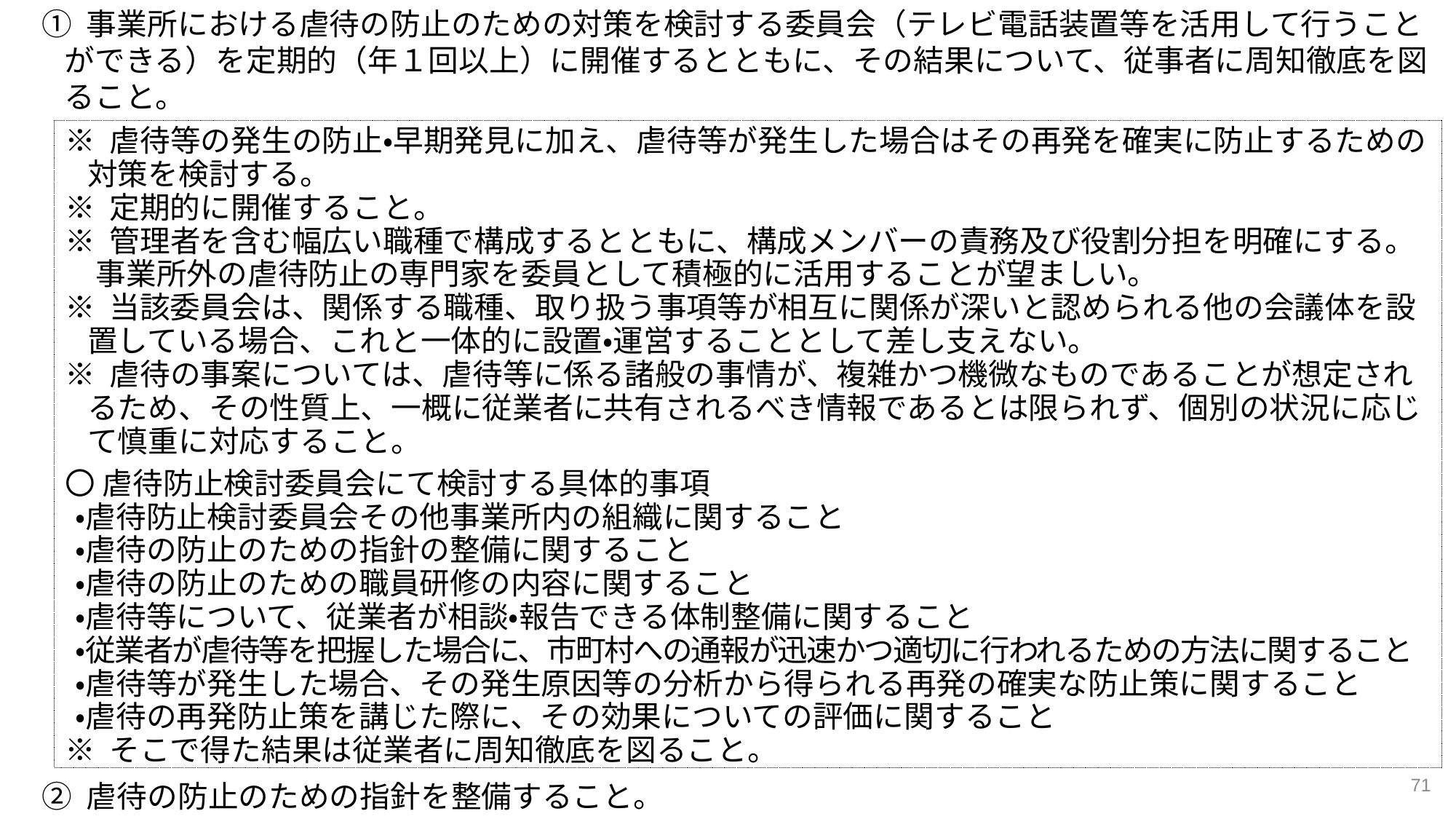

① 事業所における虐待の防止のための対策を検討する委員会（テレビ電話装置等を活用して行うことができる）を定期的（年１回以上）に開催するとともに、その結果について、従事者に周知徹底を図ること。

② 虐待の防止のための指針を整備すること。
※ 虐待等の発生の防止・早期発見に加え、虐待等が発生した場合はその再発を確実に防止するための対策を検討する。
※ 定期的に開催すること。
※ 管理者を含む幅広い職種で構成するとともに、構成メンバーの責務及び役割分担を明確にする。
　事業所外の虐待防止の専門家を委員として積極的に活用することが望ましい。
※ 当該委員会は、関係する職種、取り扱う事項等が相互に関係が深いと認められる他の会議体を設置している場合、これと一体的に設置・運営することとして差し支えない。
※ 虐待の事案については、虐待等に係る諸般の事情が、複雑かつ機微なものであることが想定されるため、その性質上、一概に従業者に共有されるべき情報であるとは限られず、個別の状況に応じて慎重に対応すること。

〇 虐待防止検討委員会にて検討する具体的事項
・虐待防止検討委員会その他事業所内の組織に関すること
・虐待の防止のための指針の整備に関すること
・虐待の防止のための職員研修の内容に関すること
・虐待等について、従業者が相談・報告できる体制整備に関すること
・従業者が虐待等を把握した場合に、市町村への通報が迅速かつ適切に行われるための方法に関すること
・虐待等が発生した場合、その発生原因等の分析から得られる再発の確実な防止策に関すること
・虐待の再発防止策を講じた際に、その効果についての評価に関すること
※ そこで得た結果は従業者に周知徹底を図ること。
71